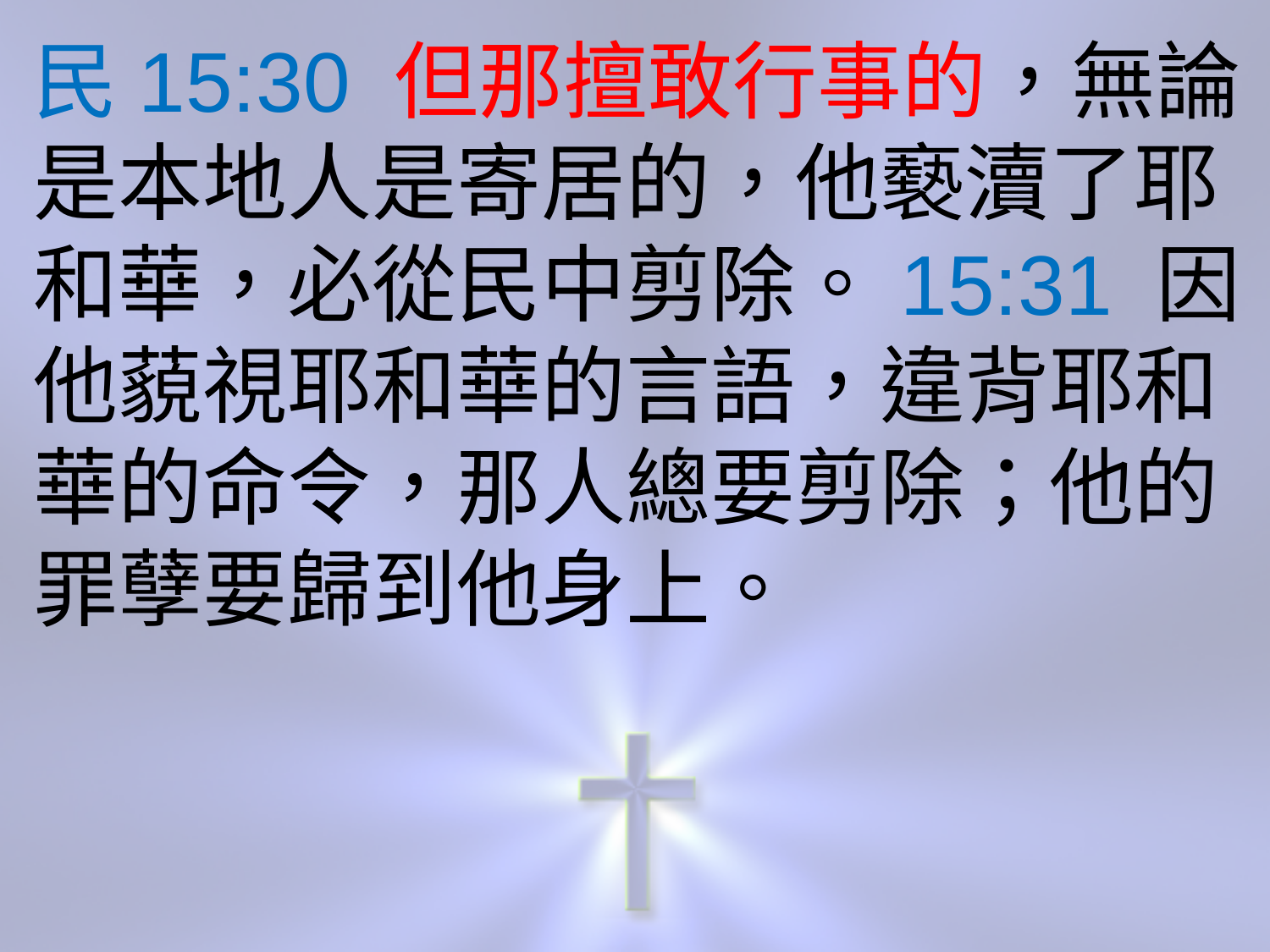

民15:30 但那擅敢行事的，無論是本地人是寄居的，他褻瀆了耶和華，必從民中剪除。15:31 因他藐視耶和華的言語，違背耶和華的命令，那人總要剪除；他的罪孽要歸到他身上。